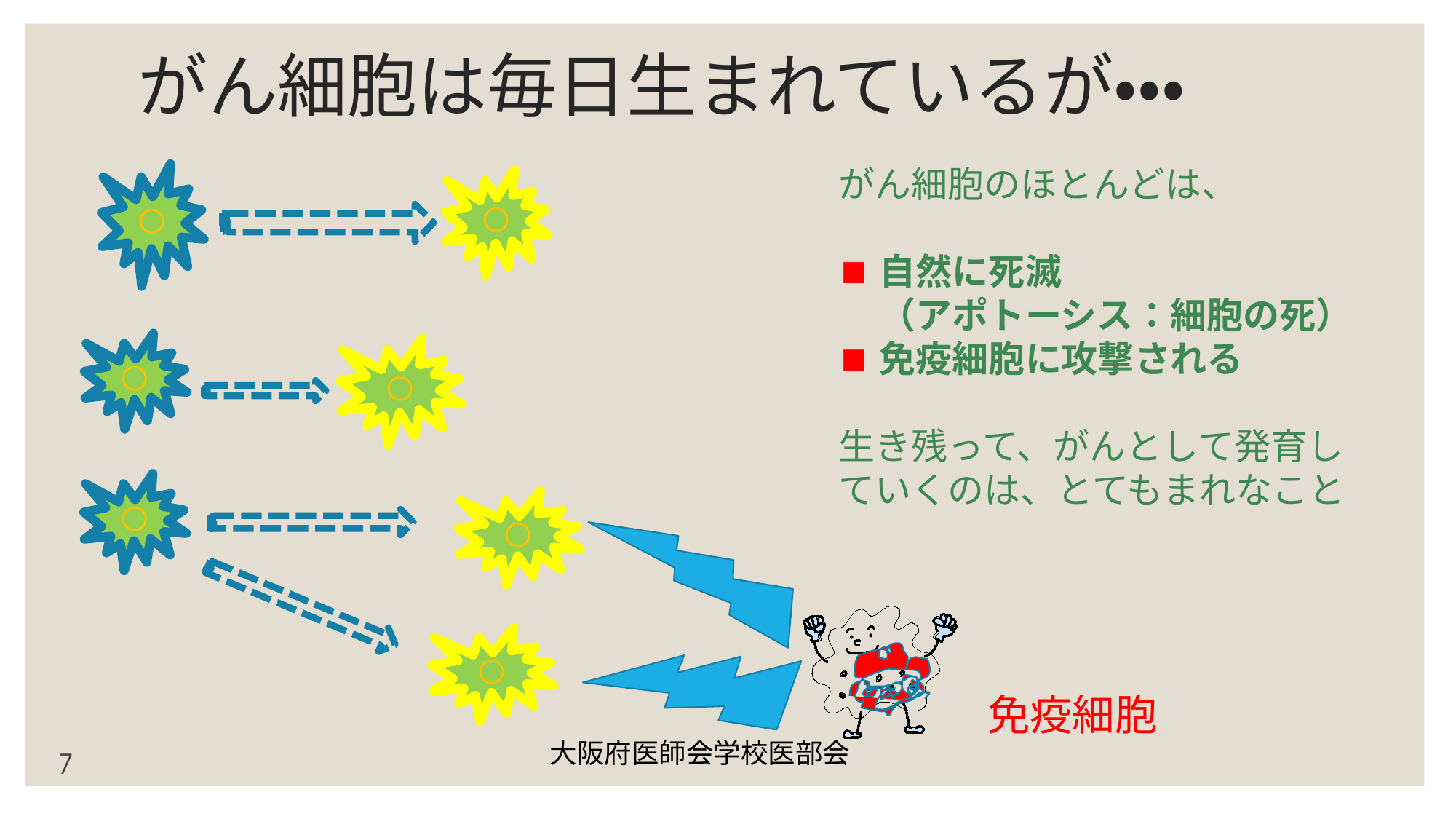

# がん細胞は毎日生まれているが・・・
がん細胞のほとんどは、

自然に死滅
（アポトーシス：細胞の死）
免疫細胞に攻撃される
生き残って、がんとして発育していくのは、とてもまれなこと
〇
〇

〇
〇

〇
〇

〇

免疫細胞
大阪府医師会学校医部会
7